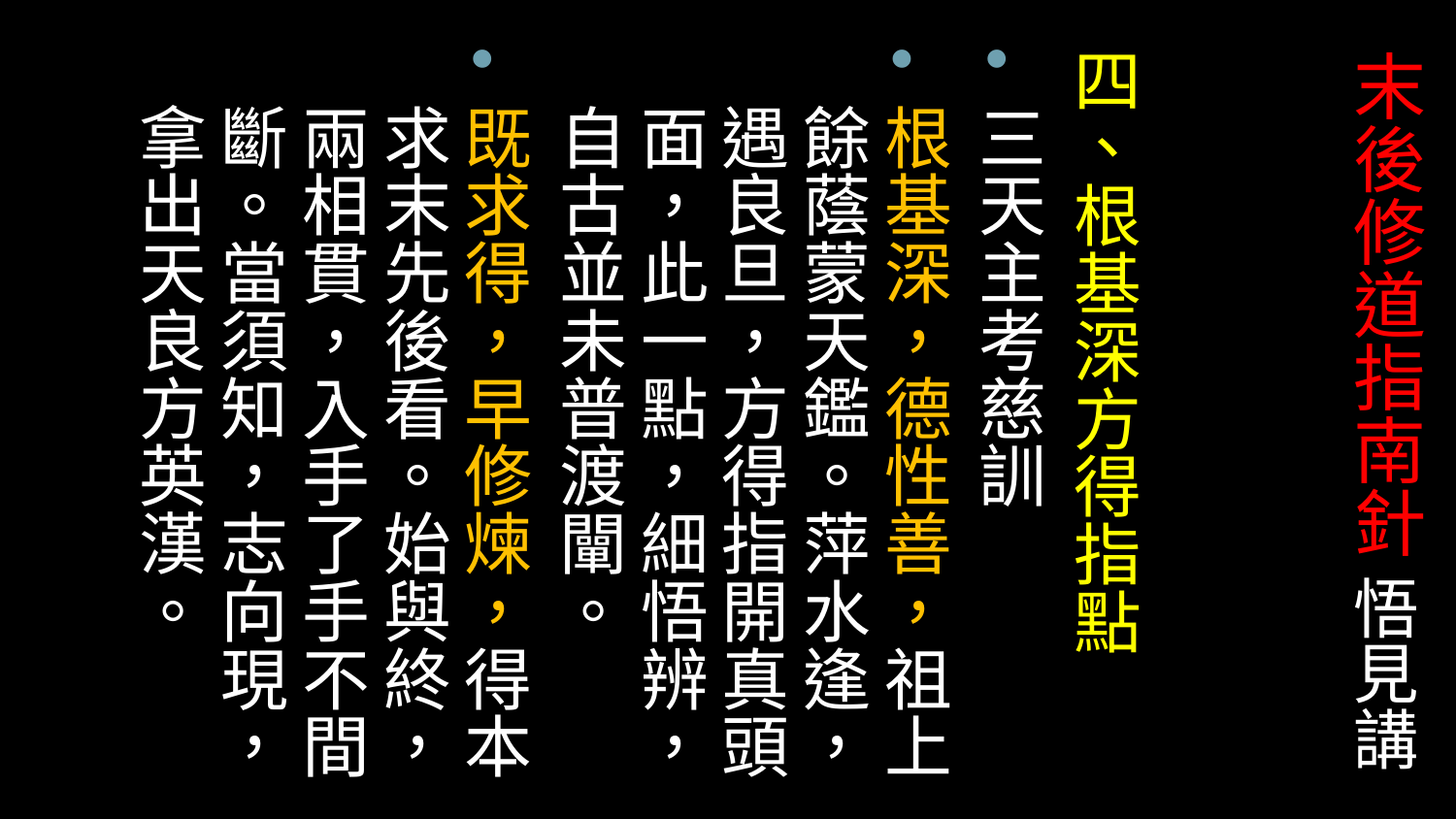

四、根基深方得指點
三天主考慈訓
根基深，德性善，祖上餘蔭蒙天鑑。萍水逢，遇良旦，方得指開真頭面，此一點，細悟辨，自古並未普渡闡。
既求得，早修煉，得本求末先後看。始與終，兩相貫，入手了手不間斷。當須知，志向現，拿出天良方英漢。

# 末後修道指南針 悟見講